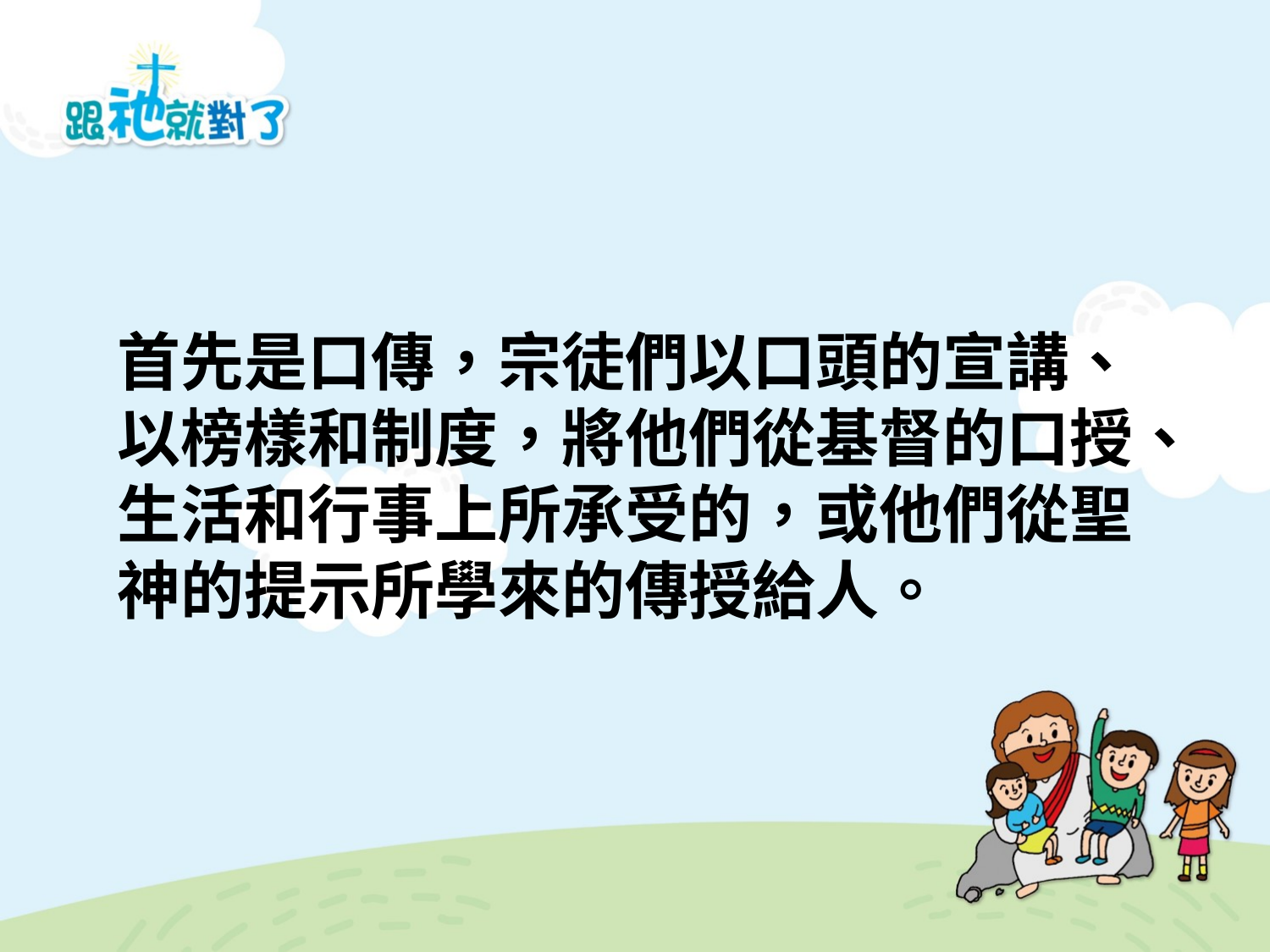

首先是口傳，宗徒們以口頭的宣講、以榜樣和制度，將他們從基督的口授、生活和行事上所承受的，或他們從聖神的提示所學來的傳授給人。